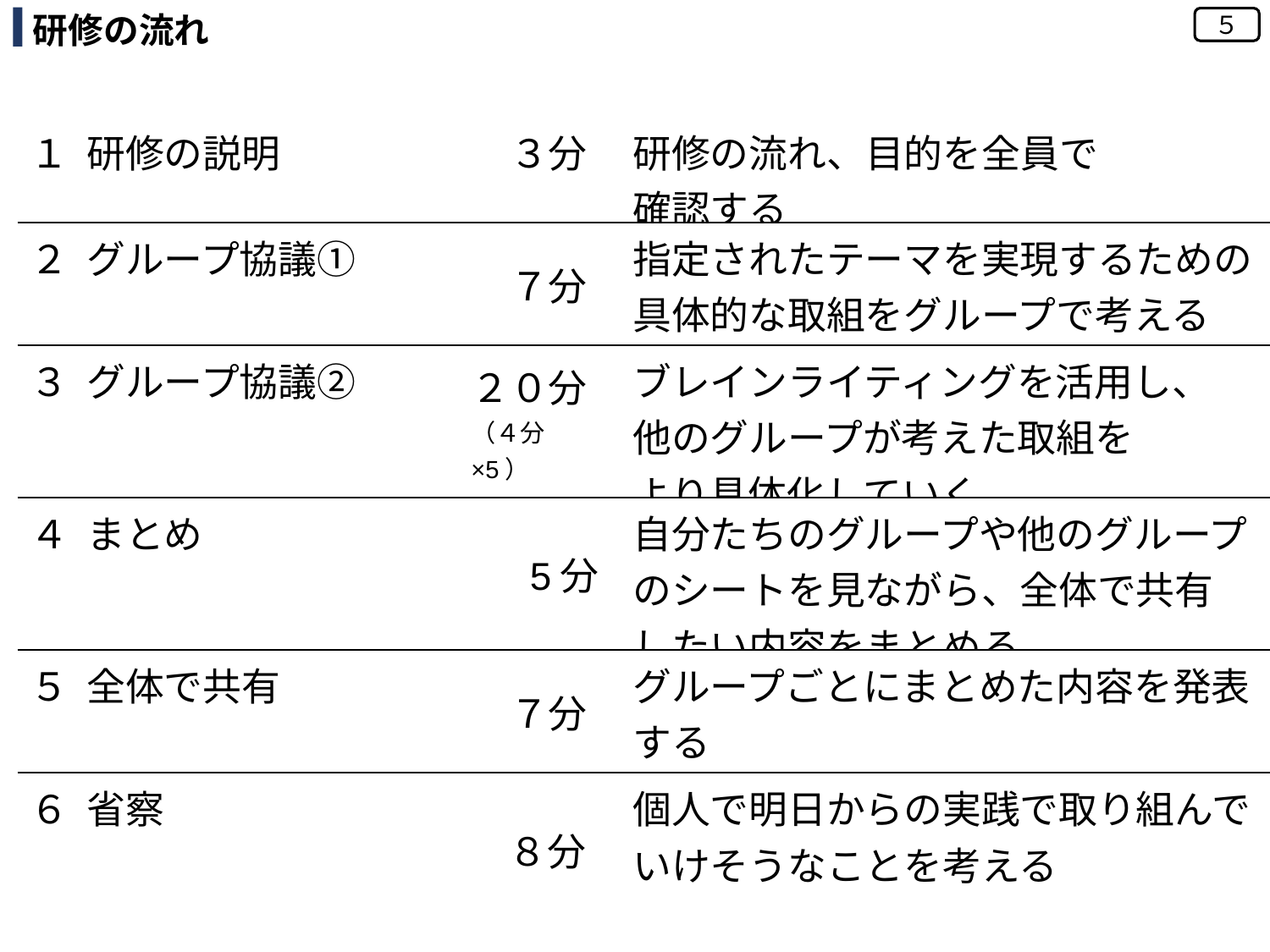

研修の流れ

５
| １ | 研修の説明 | ３分 | 研修の流れ、目的を全員で 確認する |
| --- | --- | --- | --- |
| ２ | グループ協議① | ７分 | 指定されたテーマを実現するための 具体的な取組をグループで考える |
| ３ | グループ協議② | ２０分（４分×5） | ブレインライティングを活用し、 他のグループが考えた取組を より具体化していく |
| ４ | まとめ | 5分 | 自分たちのグループや他のグループのシートを見ながら、全体で共有 したい内容をまとめる |
| ５ | 全体で共有 | ７分 | グループごとにまとめた内容を発表する |
| ６ | 省察 | ８分 | 個人で明日からの実践で取り組んでいけそうなことを考える |